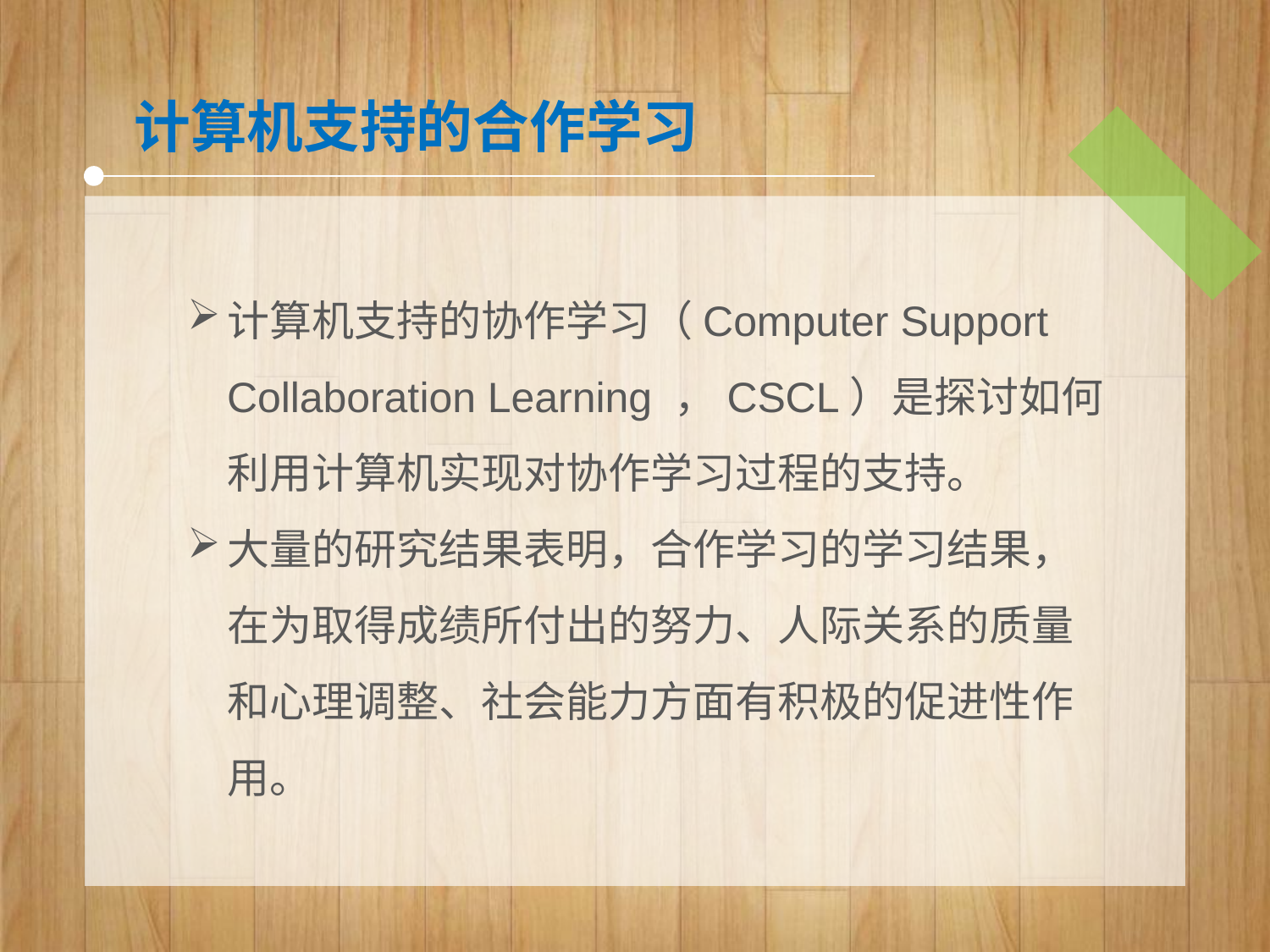

计算机支持的合作学习

计算机支持的协作学习（Computer Support Collaboration Learning ，CSCL）是探讨如何利用计算机实现对协作学习过程的支持。
大量的研究结果表明，合作学习的学习结果，在为取得成绩所付出的努力、人际关系的质量和心理调整、社会能力方面有积极的促进性作用。